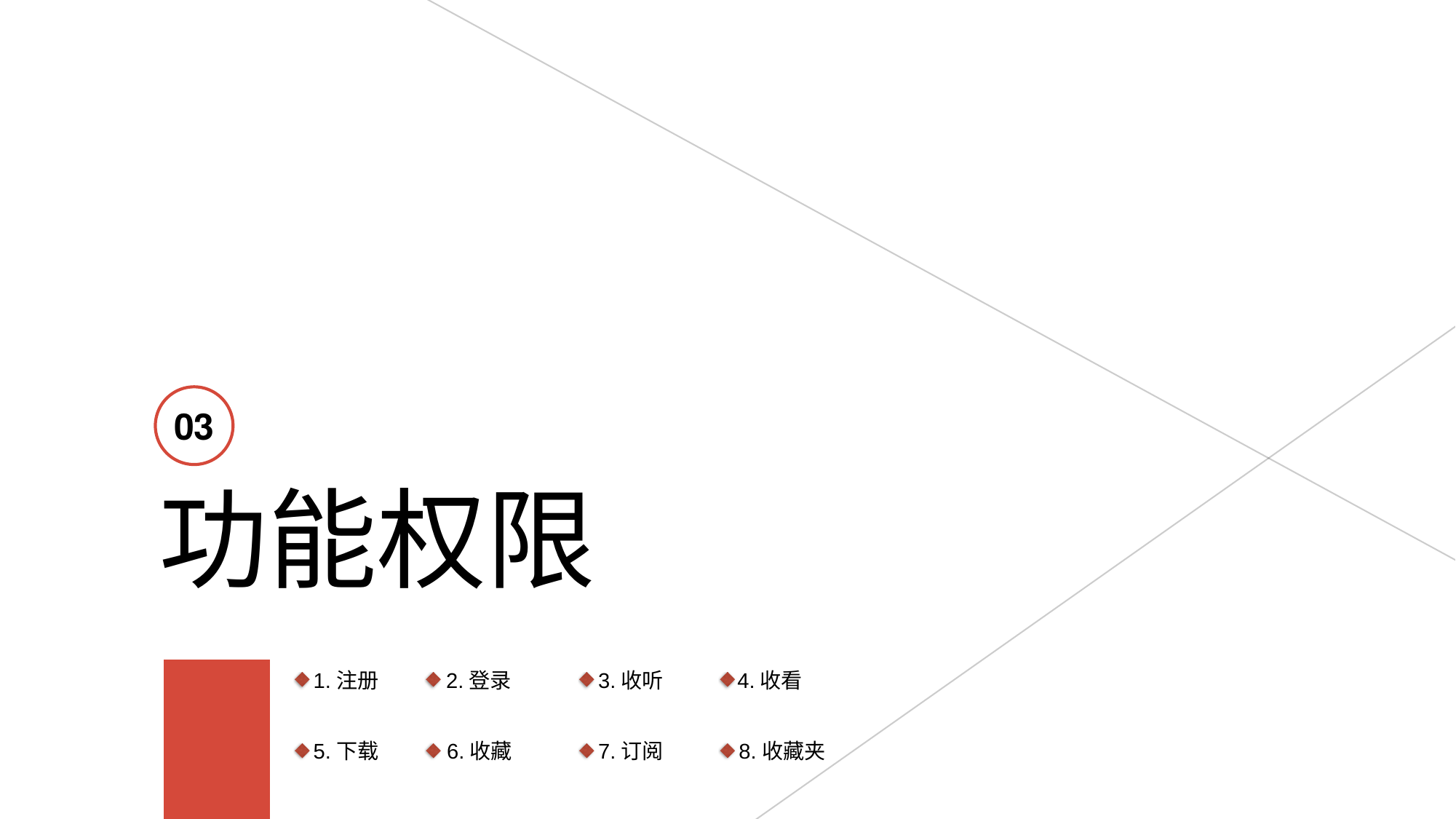

03
功能权限

1.注册
3.收听
4.收看
2.登录

5.下载
6.收藏
7.订阅
8.收藏夹